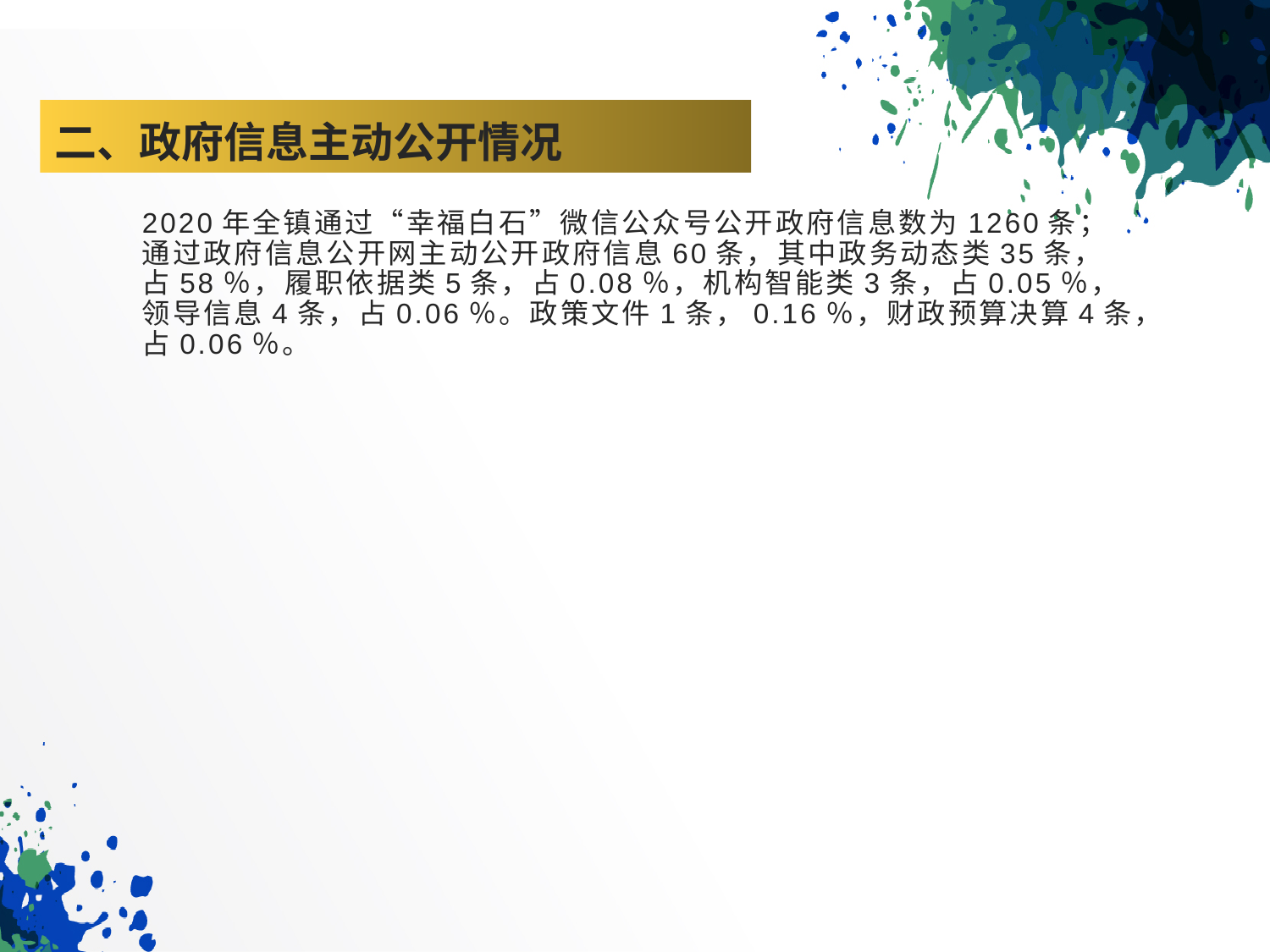

二、政府信息主动公开情况
# 2020年全镇通过“幸福白石”微信公众号公开政府信息数为1260条； 通过政府信息公开网主动公开政府信息60条，其中政务动态类35条， 占58％，履职依据类5条，占0.08％，机构智能类3条，占0.05％， 领导信息4条，占0.06％。政策文件1条，0.16％，财政预算决算4条， 占0.06％。